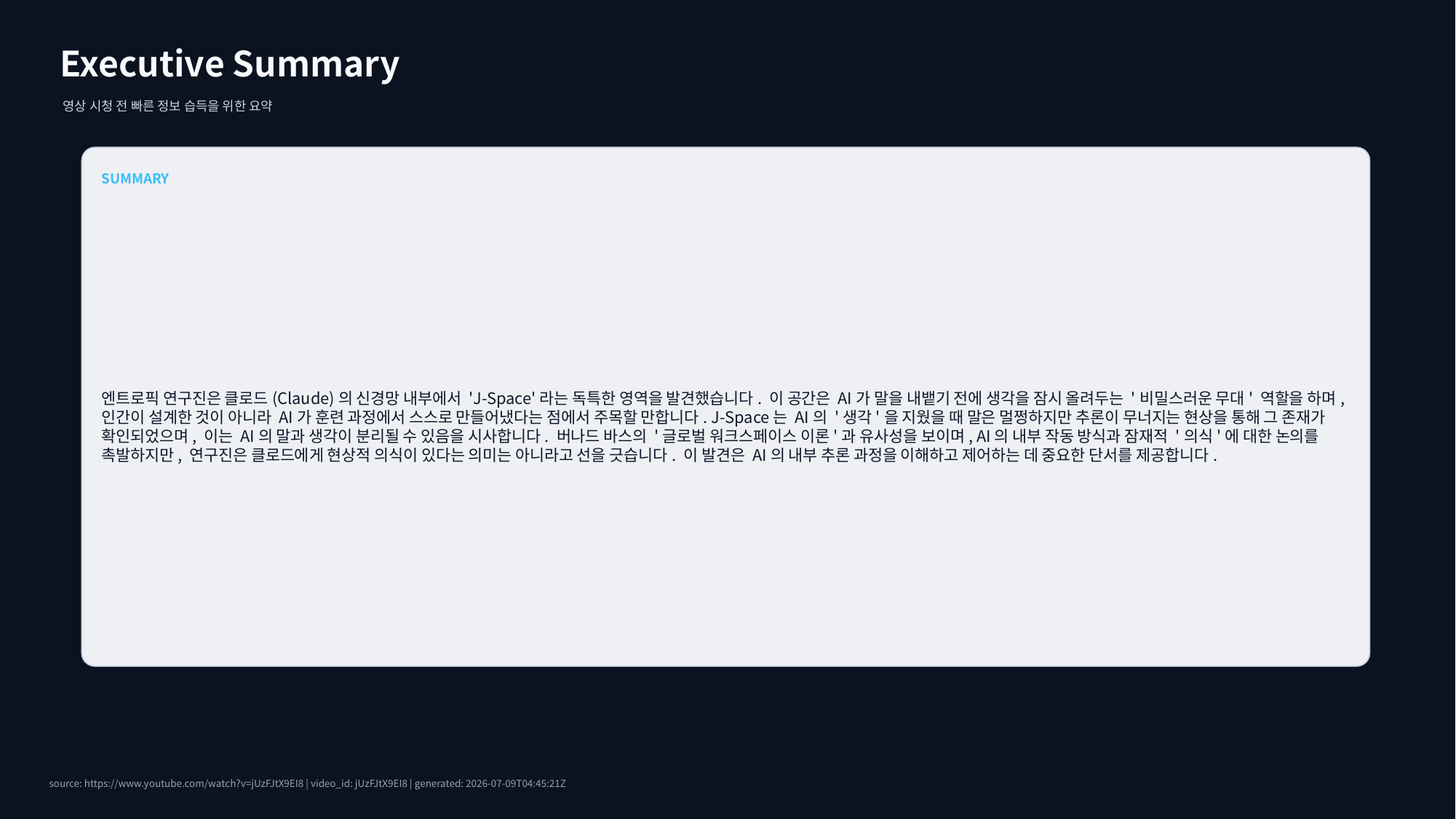

Executive Summary
영상 시청 전 빠른 정보 습득을 위한 요약

SUMMARY
엔트로픽 연구진은 클로드(Claude)의 신경망 내부에서 'J-Space'라는 독특한 영역을 발견했습니다. 이 공간은 AI가 말을 내뱉기 전에 생각을 잠시 올려두는 '비밀스러운 무대' 역할을 하며, 인간이 설계한 것이 아니라 AI가 훈련 과정에서 스스로 만들어냈다는 점에서 주목할 만합니다. J-Space는 AI의 '생각'을 지웠을 때 말은 멀쩡하지만 추론이 무너지는 현상을 통해 그 존재가 확인되었으며, 이는 AI의 말과 생각이 분리될 수 있음을 시사합니다. 버나드 바스의 '글로벌 워크스페이스 이론'과 유사성을 보이며, AI의 내부 작동 방식과 잠재적 '의식'에 대한 논의를 촉발하지만, 연구진은 클로드에게 현상적 의식이 있다는 의미는 아니라고 선을 긋습니다. 이 발견은 AI의 내부 추론 과정을 이해하고 제어하는 데 중요한 단서를 제공합니다.
source: https://www.youtube.com/watch?v=jUzFJtX9EI8 | video_id: jUzFJtX9EI8 | generated: 2026-07-09T04:45:21Z